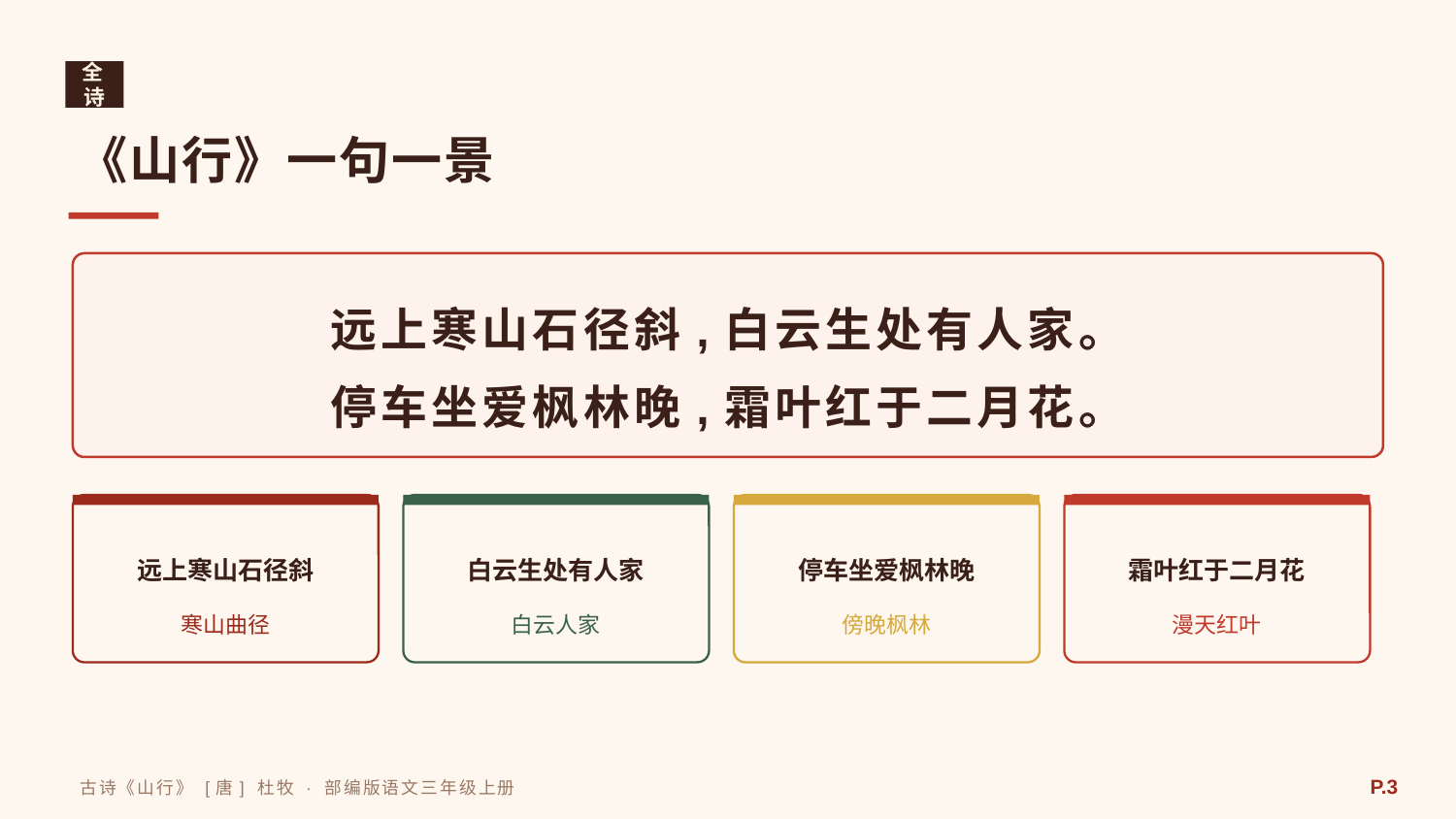

全诗

《山行》一句一景

远上寒山石径斜,白云生处有人家。
停车坐爱枫林晚,霜叶红于二月花。

远上寒山石径斜
白云生处有人家
停车坐爱枫林晚
霜叶红于二月花
寒山曲径
白云人家
傍晚枫林
漫天红叶
P.3
古诗《山行》 [唐] 杜牧 · 部编版语文三年级上册